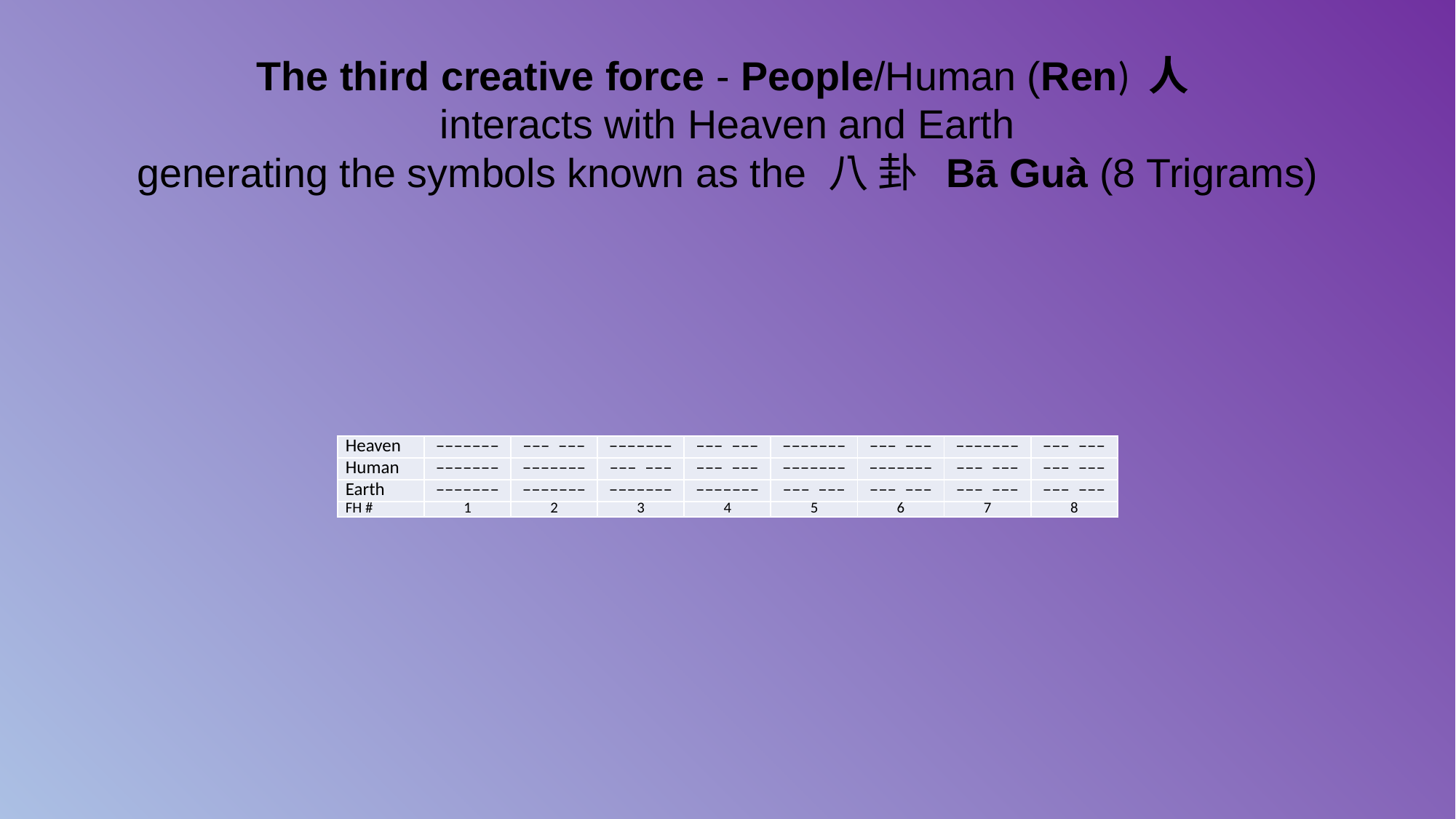

# The third creative force - People/Human (Ren) 人 interacts with Heaven and Earth generating the symbols known as the 八 卦  Bā Guà (8 Trigrams)
| Heaven | ––––––– | ––– ––– | ––––––– | ––– ––– | ––––––– | ––– ––– | ––––––– | ––– ––– |
| --- | --- | --- | --- | --- | --- | --- | --- | --- |
| Human | ––––––– | ––––––– | ––– ––– | ––– ––– | ––––––– | ––––––– | ––– ––– | ––– ––– |
| Earth | ––––––– | ––––––– | ––––––– | ––––––– | ––– ––– | ––– ––– | ––– ––– | ––– ––– |
| FH # | 1 | 2 | 3 | 4 | 5 | 6 | 7 | 8 |